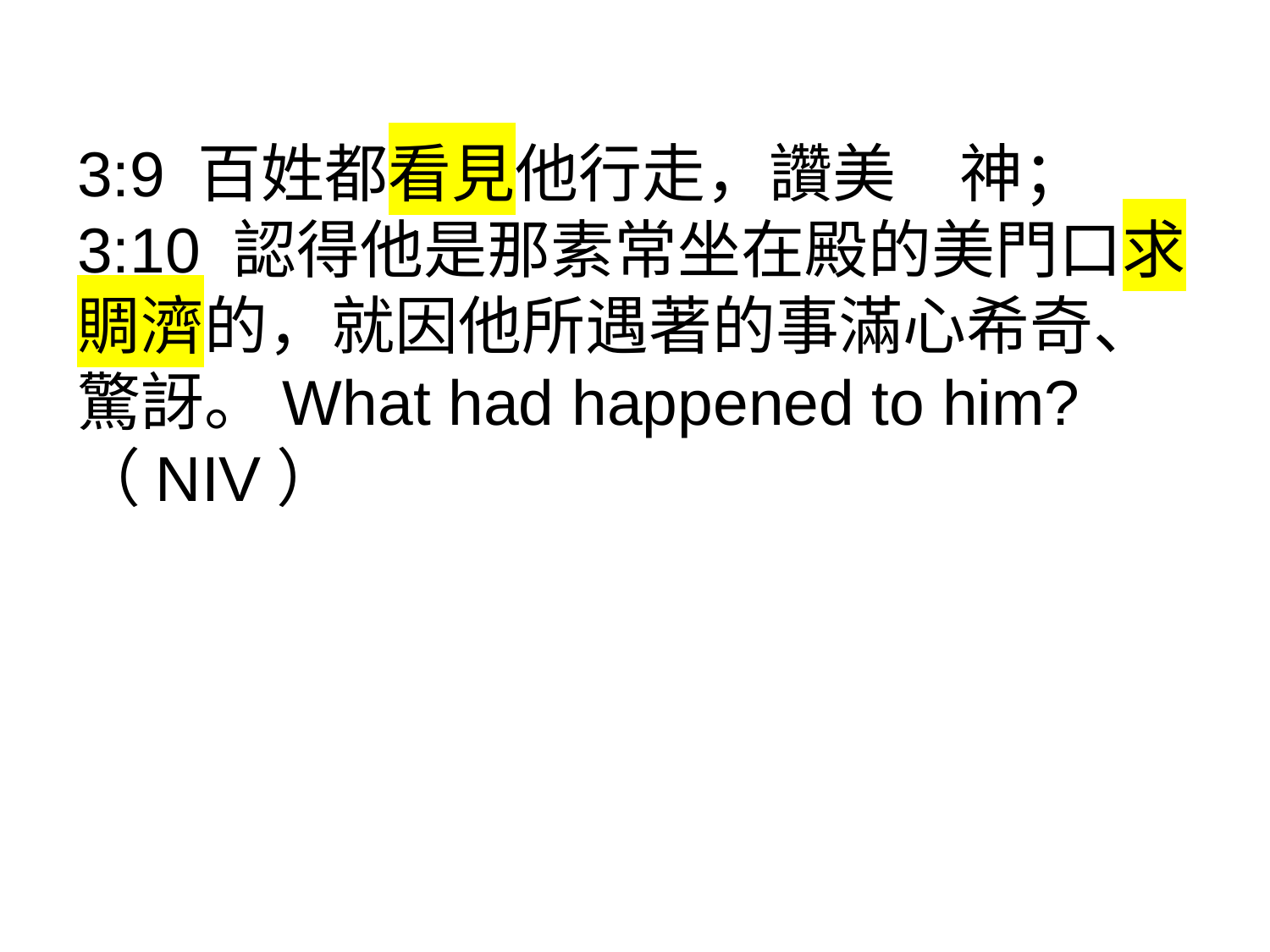

3:9 百姓都看見他行走，讚美　神；
3:10 認得他是那素常坐在殿的美門口求賙濟的，就因他所遇著的事滿心希奇、驚訝。What had happened to him?（NIV）